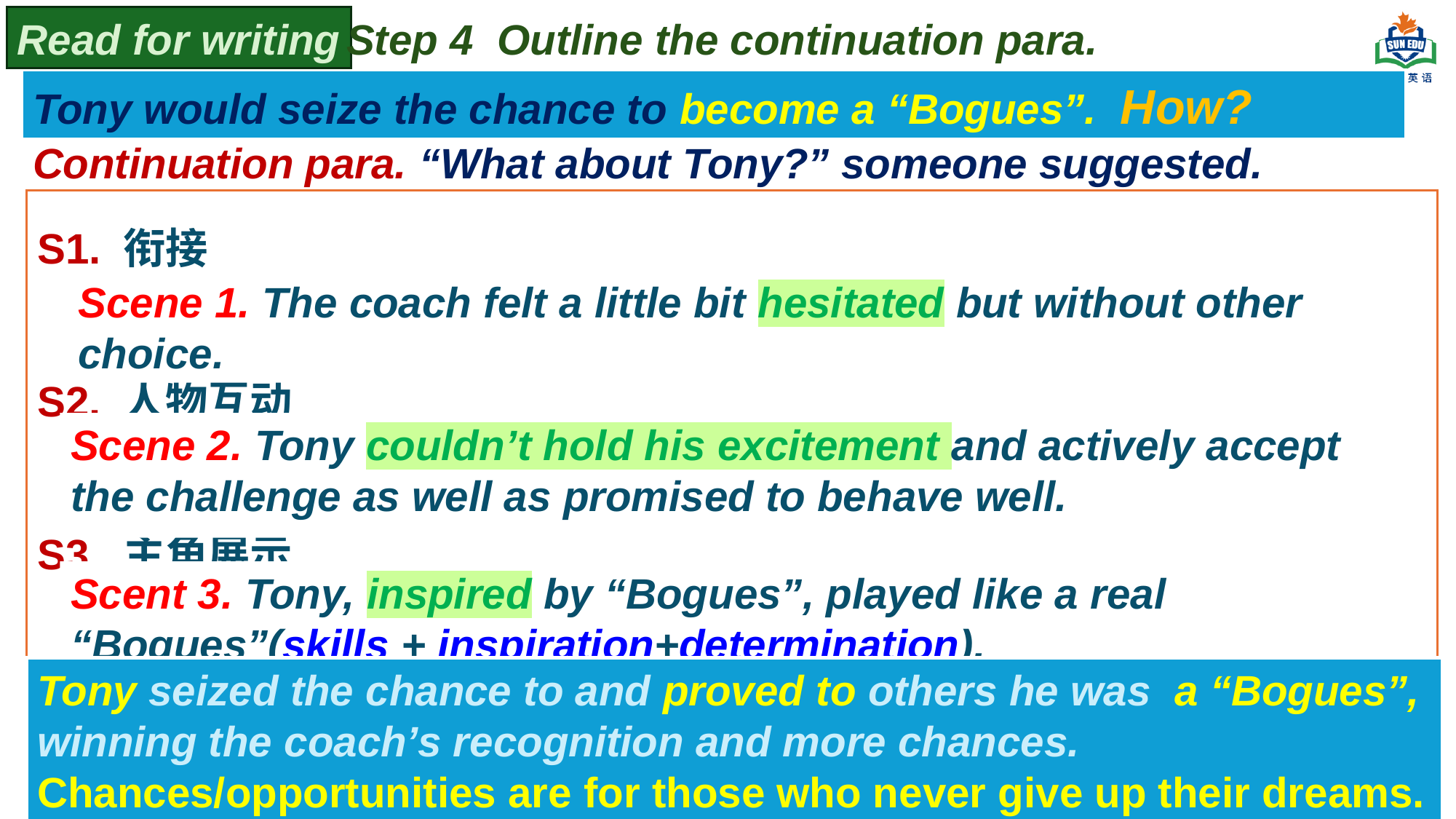

Read for writing
Step 4  Outline the continuation para.
Tony would seize the chance to become a “Bogues”.  How?
Continuation para. “What about Tony?” someone suggested.
S1. 衔接

S2. 人物互动

S3. 主角展示

S4. 故事结局
S5. 主题呈现
Q1. To whom? What was his/her response?
Scene 1. The coach felt a little bit hesitated but without other choice.
Scene 2. Tony couldn’t hold his excitement and actively accept the challenge as well as promised to behave well.
Q2. Would Tony follow the coach’s requirement? How did he feel then?
Scent 3. Tony, inspired by “Bogues”, played like a real “Bogues”(skills + inspiration+determination).
Q3. How did Tony help his team beat the Bear?
Tony seized the chance to and proved to others he was  a “Bogues”, winning the coach’s recognition and more chances.
Chances/opportunities are for those who never give up their dreams.